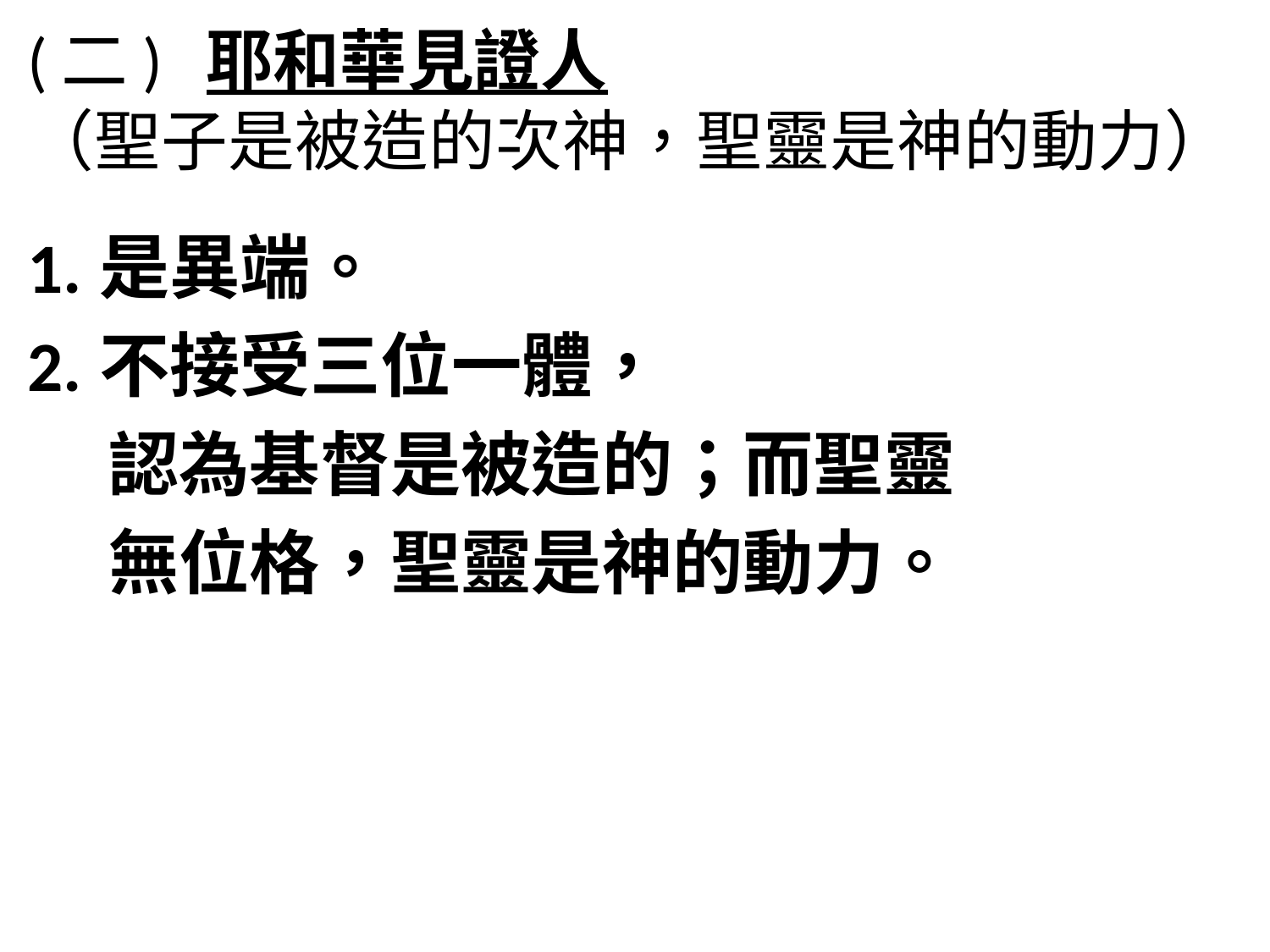

# (二)  耶和華見證人 （聖子是被造的次神，聖靈是神的動力）
1.是異端。
2.不接受三位一體，
    認為基督是被造的；而聖靈
    無位格，聖靈是神的動力。